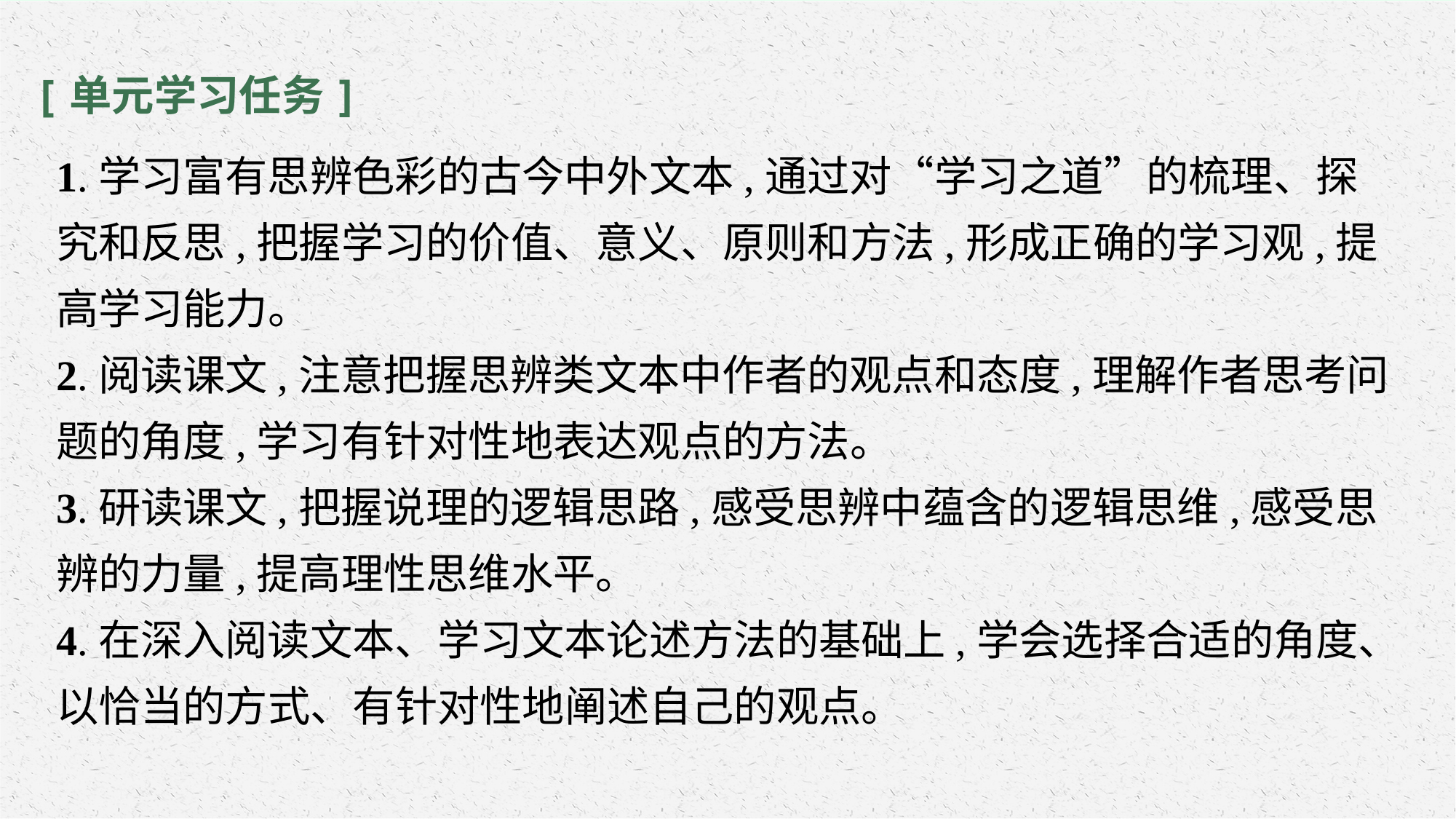

[单元学习任务]
1.学习富有思辨色彩的古今中外文本,通过对“学习之道”的梳理、探究和反思,把握学习的价值、意义、原则和方法,形成正确的学习观,提高学习能力。
2.阅读课文,注意把握思辨类文本中作者的观点和态度,理解作者思考问题的角度,学习有针对性地表达观点的方法。
3.研读课文,把握说理的逻辑思路,感受思辨中蕴含的逻辑思维,感受思辨的力量,提高理性思维水平。
4.在深入阅读文本、学习文本论述方法的基础上,学会选择合适的角度、以恰当的方式、有针对性地阐述自己的观点。